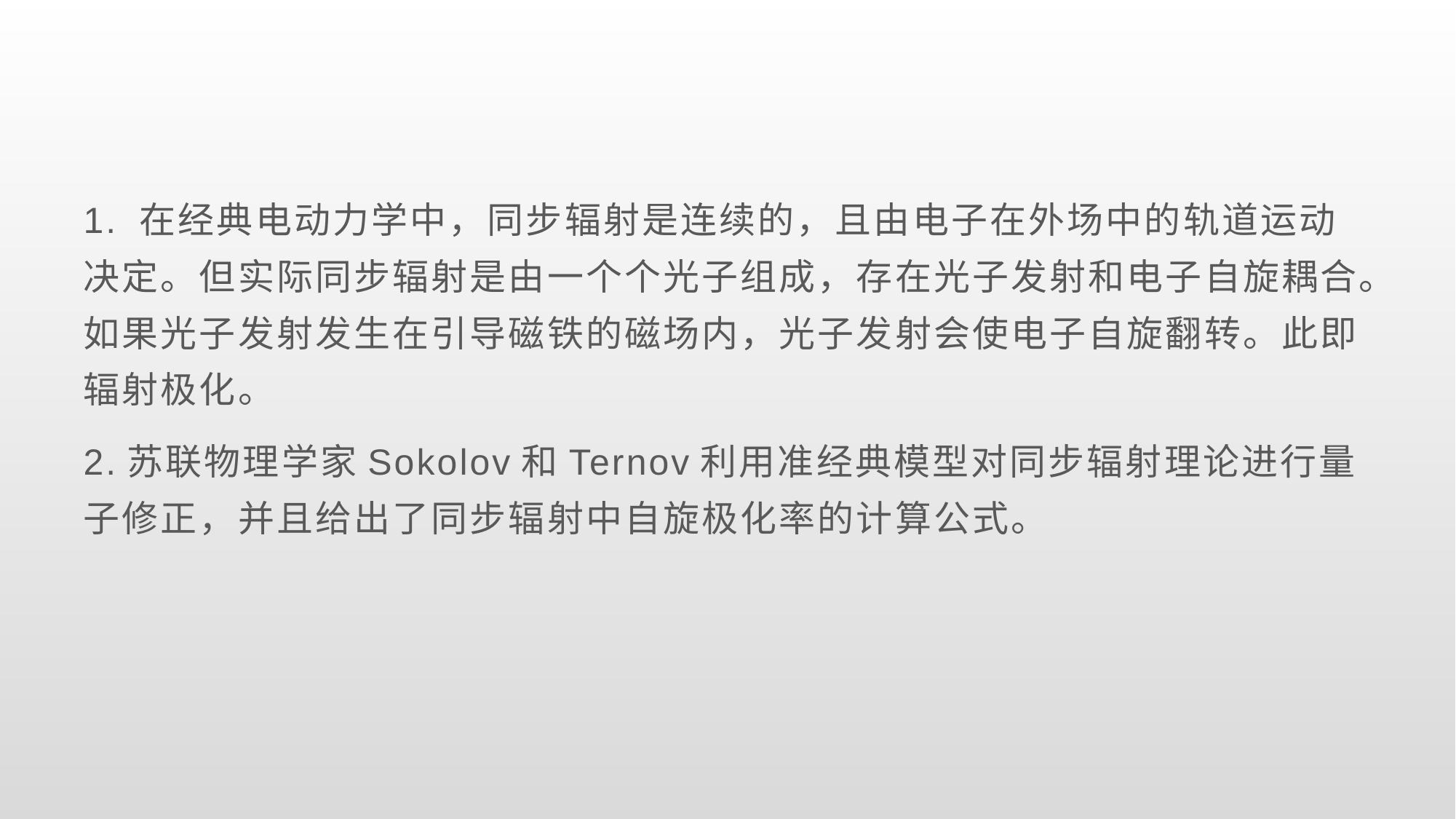

1. 在经典电动力学中，同步辐射是连续的，且由电子在外场中的轨道运动决定。但实际同步辐射是由一个个光子组成，存在光子发射和电子自旋耦合。如果光子发射发生在引导磁铁的磁场内，光子发射会使电子自旋翻转。此即辐射极化。
2.苏联物理学家Sokolov和Ternov利用准经典模型对同步辐射理论进行量子修正，并且给出了同步辐射中自旋极化率的计算公式。